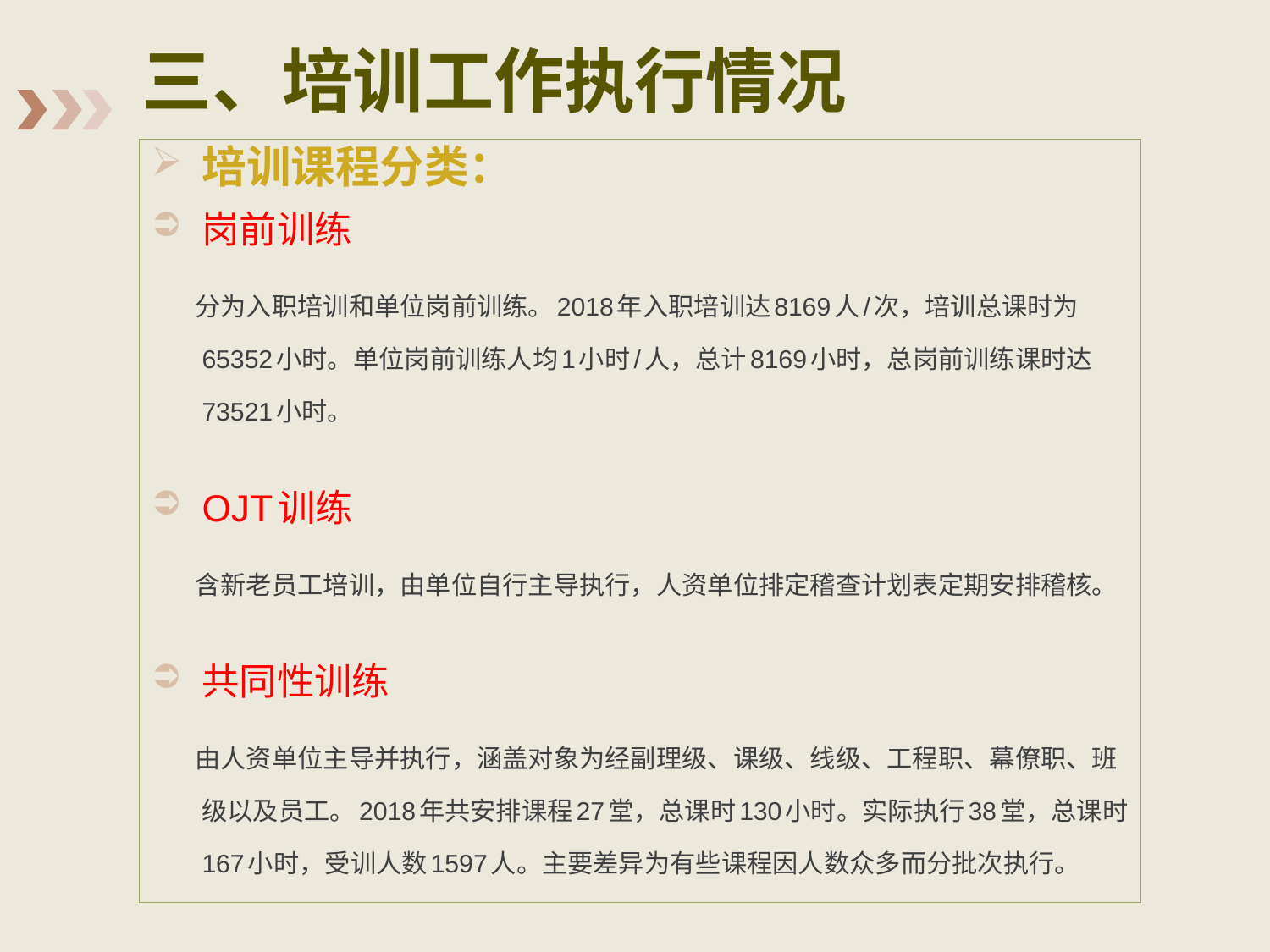

# 三、培训工作执行情况
培训课程分类：
岗前训练
       分为入职培训和单位岗前训练。2018年入职培训达8169人/次，培训总课时为65352小时。单位岗前训练人均1小时/人，总计8169小时，总岗前训练课时达73521小时。

OJT训练
       含新老员工培训，由单位自行主导执行，人资单位排定稽查计划表定期安排稽核。

共同性训练
       由人资单位主导并执行，涵盖对象为经副理级、课级、线级、工程职、幕僚职、班级以及员工。2018年共安排课程27堂，总课时130小时。实际执行38堂，总课时167小时，受训人数1597人。主要差异为有些课程因人数众多而分批次执行。